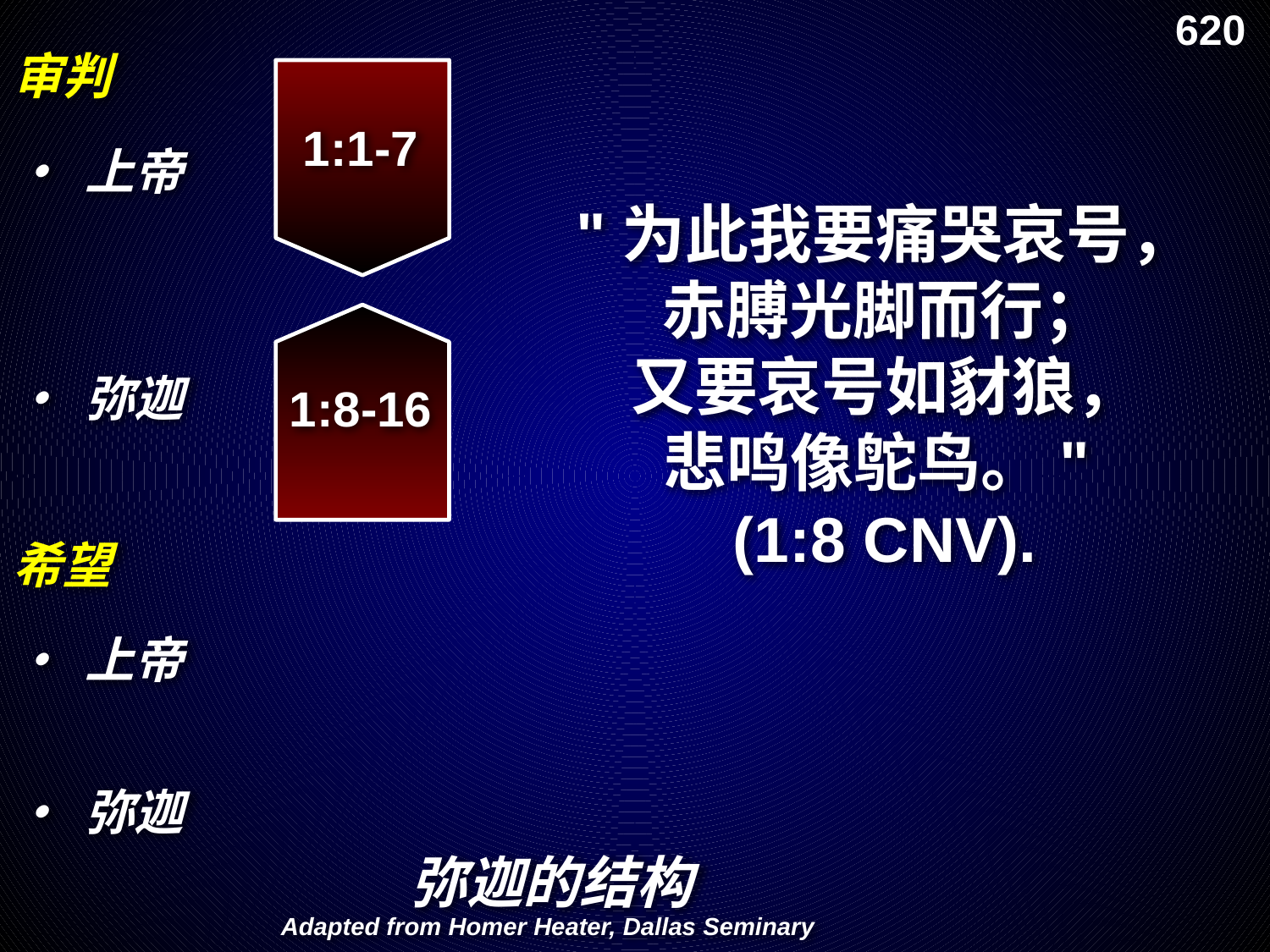

620
审判

1:1-7
• 上帝
"为此我要痛哭哀号，
赤膊光脚而行；
又要哀号如豺狼，
悲鸣像鸵鸟。"
(1:8 CNV).

1:8-16
• 弥迦
希望
• 上帝
• 弥迦
# 弥迦的结构
Adapted from Homer Heater, Dallas Seminary